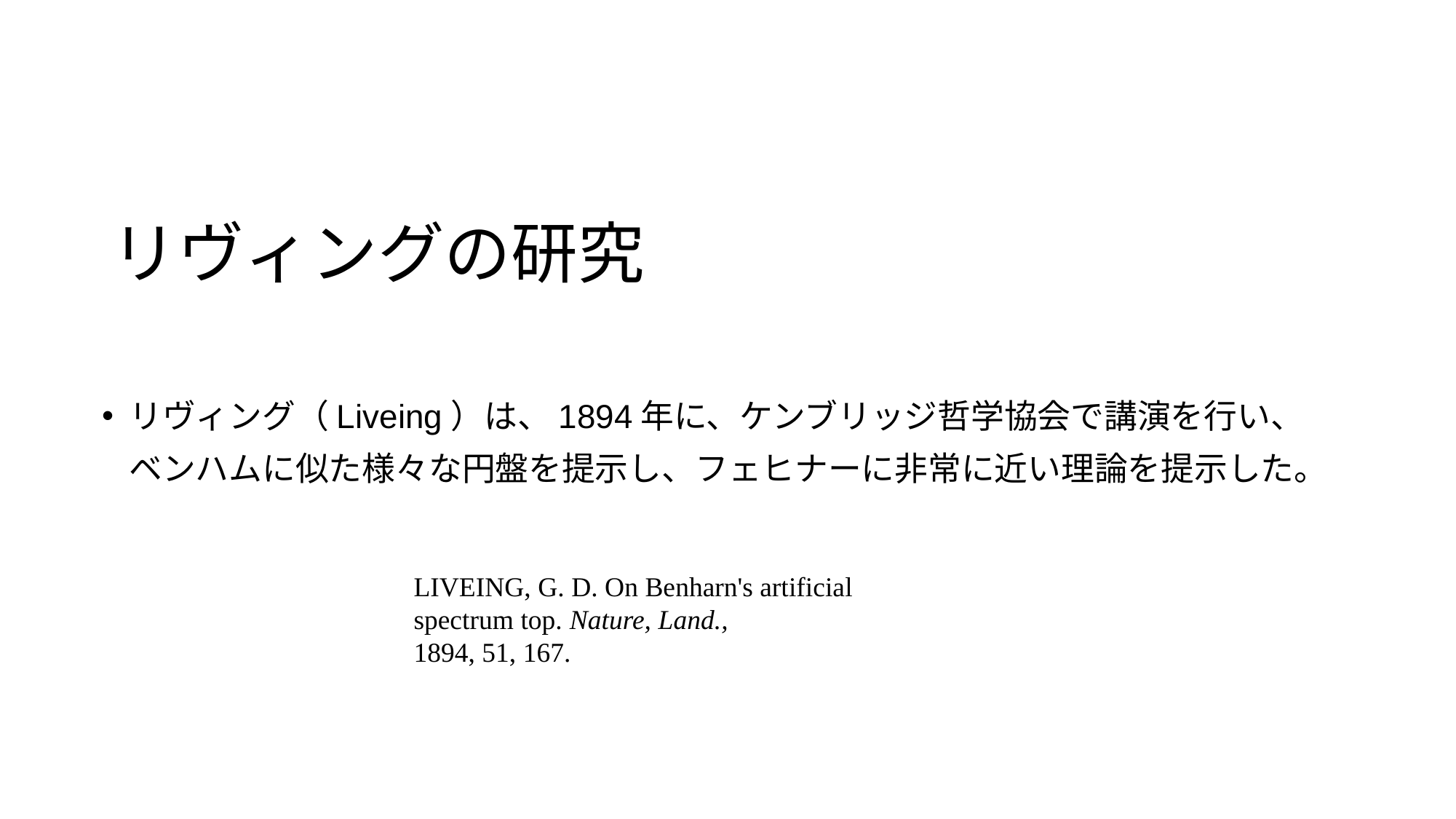

# リヴィングの研究
リヴィング（Liveing）は、1894年に、ケンブリッジ哲学協会で講演を行い、ベンハムに似た様々な円盤を提示し、フェヒナーに非常に近い理論を提示した。
LIVEING, G. D. On Benharn's artificial
spectrum top. Nature, Land.,
1894, 51, 167.